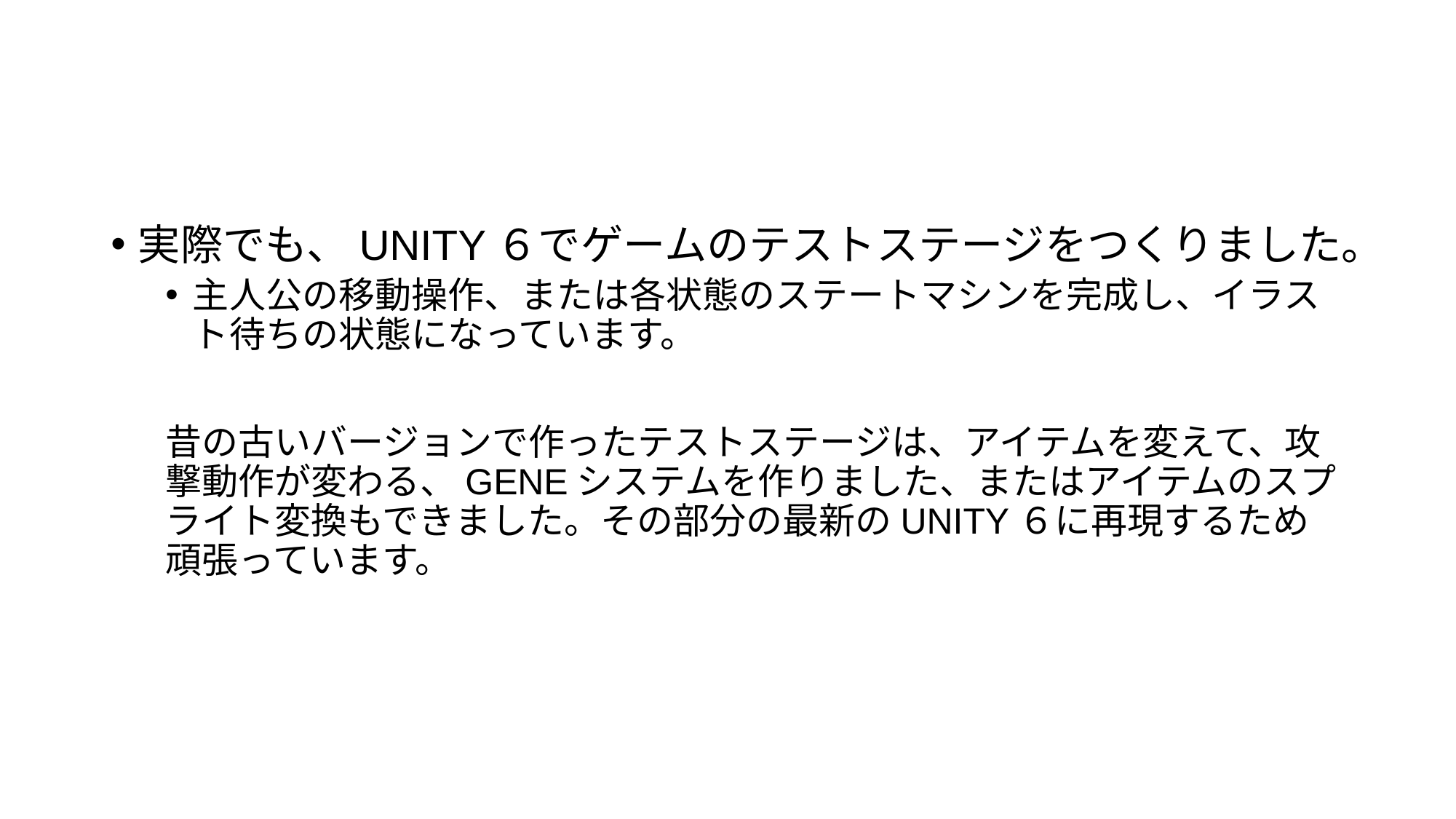

#
実際でも、UNITY６でゲームのテストステージをつくりました。
主人公の移動操作、または各状態のステートマシンを完成し、イラスト待ちの状態になっています。

昔の古いバージョンで作ったテストステージは、アイテムを変えて、攻撃動作が変わる、GENEシステムを作りました、またはアイテムのスプライト変換もできました。その部分の最新のUNITY６に再現するため頑張っています。